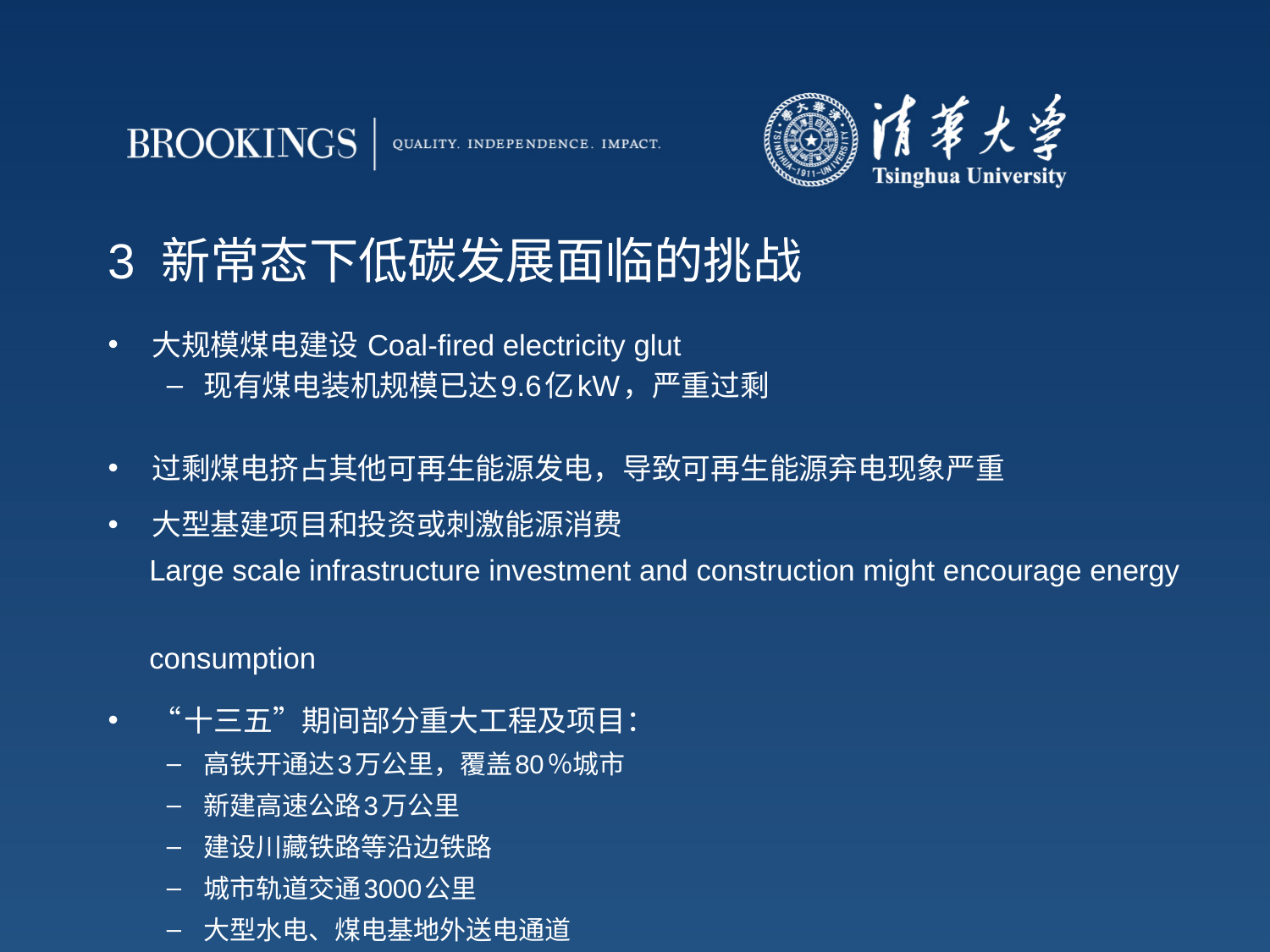

# 3 新常态下低碳发展面临的挑战
大规模煤电建设 Coal-fired electricity glut
现有煤电装机规模已达9.6亿kW，严重过剩

过剩煤电挤占其他可再生能源发电，导致可再生能源弃电现象严重
大型基建项目和投资或刺激能源消费
     Large scale infrastructure investment and construction might encourage energy
     consumption

“十三五”期间部分重大工程及项目：
高铁开通达3万公里，覆盖80％城市
新建高速公路3万公里
建设川藏铁路等沿边铁路
城市轨道交通3000公里
大型水电、煤电基地外送电通道